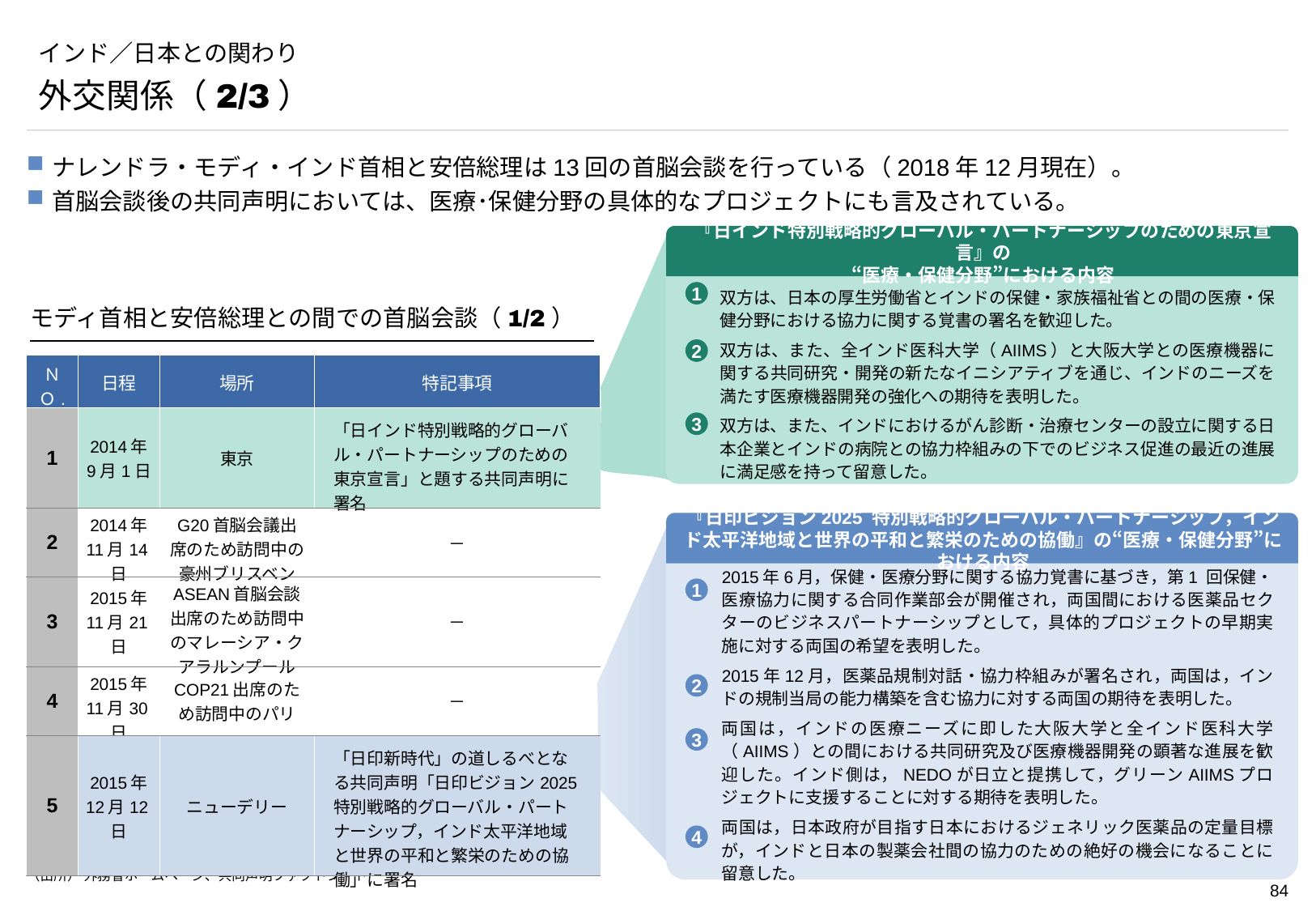

# インド／日本との関わり
外交関係（2/3）
ナレンドラ・モディ・インド首相と安倍総理は13回の首脳会談を行っている（2018年12月現在）。
首脳会談後の共同声明においては、医療･保健分野の具体的なプロジェクトにも言及されている。
『日インド特別戦略的グローバル・パートナーシップのための東京宣言』の
“医療・保健分野”における内容

双方は、日本の厚生労働省とインドの保健・家族福祉省との間の医療・保健分野における協力に関する覚書の署名を歓迎した。
双方は、また、全インド医科大学（AIIMS）と大阪大学との医療機器に関する共同研究・開発の新たなイニシアティブを通じ、インドのニーズを満たす医療機器開発の強化への期待を表明した。
双方は、また、インドにおけるがん診断・治療センターの設立に関する日本企業とインドの病院との協力枠組みの下でのビジネス促進の最近の進展に満足感を持って留意した。
1
モディ首相と安倍総理との間での首脳会談（1/2）
2
| ＮＯ. | 日程 | 場所 | 特記事項 |
| --- | --- | --- | --- |
| 1 | 2014年 9月1日 | 東京 | 「日インド特別戦略的グローバル・パートナーシップのための東京宣言」と題する共同声明に署名 |
| 2 | 2014年 11月14日 | G20首脳会議出席のため訪問中の豪州ブリスベン | － |
| 3 | 2015年 11月21日 | ASEAN首脳会談出席のため訪問中のマレーシア・クアラルンプール | － |
| 4 | 2015年 11月30日 | COP21出席のため訪問中のパリ | － |
| 5 | 2015年 12月12日 | ニューデリー | 「日印新時代」の道しるべとなる共同声明「日印ビジョン2025 特別戦略的グローバル・パートナーシップ，インド太平洋地域と世界の平和と繁栄のための協働」に署名 |
3
『日印ビジョン2025 特別戦略的グローバル・パートナーシップ，インド太平洋地域と世界の平和と繁栄のための協働』の“医療・保健分野”における内容

2015年6月，保健・医療分野に関する協力覚書に基づき，第1 回保健・医療協力に関する合同作業部会が開催され，両国間における医薬品セクターのビジネスパートナーシップとして，具体的プロジェクトの早期実施に対する両国の希望を表明した。
2015年12月，医薬品規制対話・協力枠組みが署名され，両国は，インドの規制当局の能力構築を含む協力に対する両国の期待を表明した。
両国は，インドの医療ニーズに即した大阪大学と全インド医科大学（AIIMS）との間における共同研究及び医療機器開発の顕著な進展を歓迎した。インド側は，NEDOが日立と提携して，グリーンAIIMSプロジェクトに支援することに対する期待を表明した。
両国は，日本政府が目指す日本におけるジェネリック医薬品の定量目標が，インドと日本の製薬会社間の協力のための絶好の機会になることに留意した。
1
2
3
4
（出所） 外務省ホームページ、共同声明ファクトシート